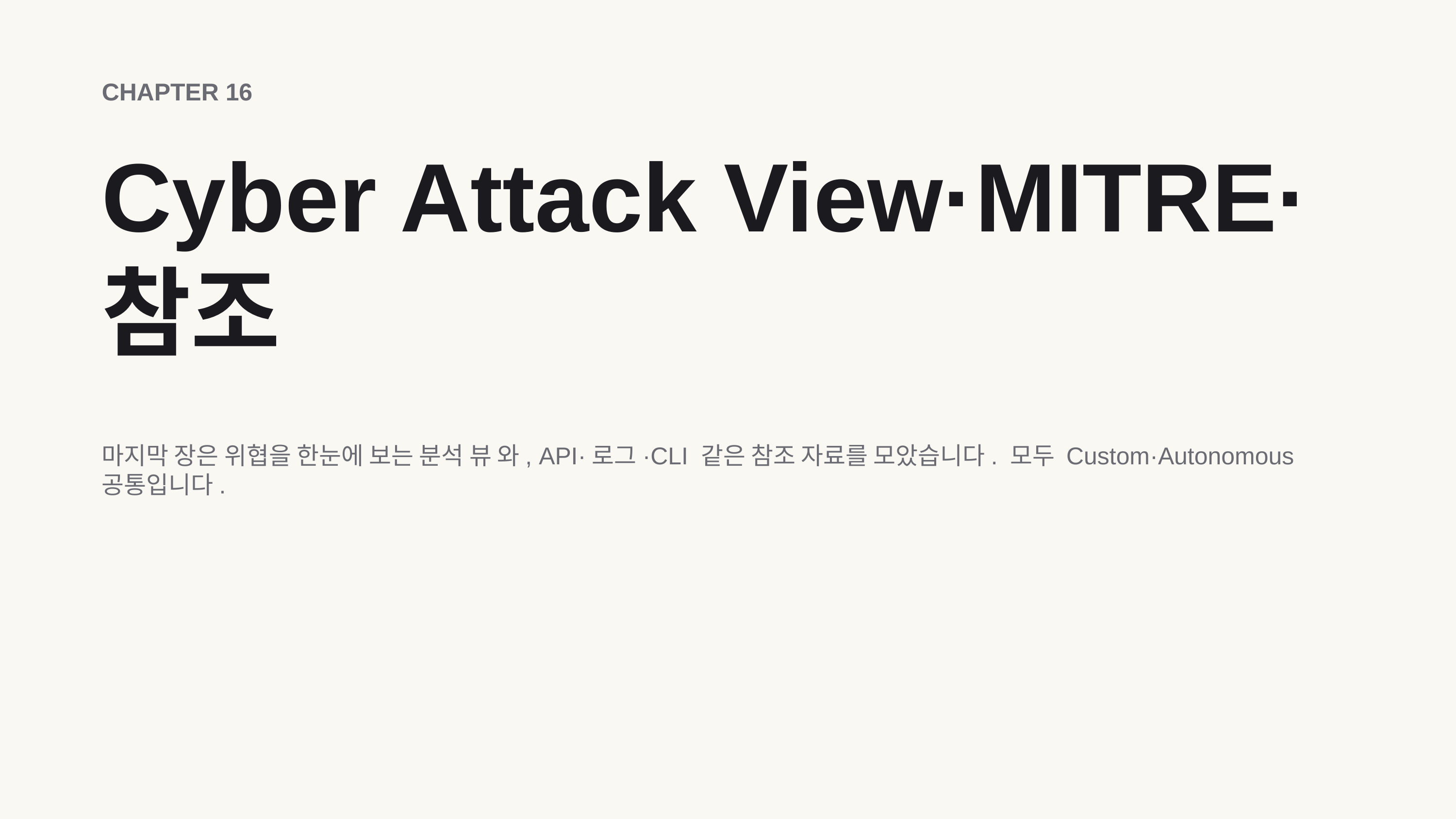

CHAPTER 16
Cyber Attack View·MITRE·참조
마지막 장은 위협을 한눈에 보는 분석 뷰 와, API·로그·CLI 같은 참조 자료를 모았습니다. 모두 Custom·Autonomous 공통입니다.